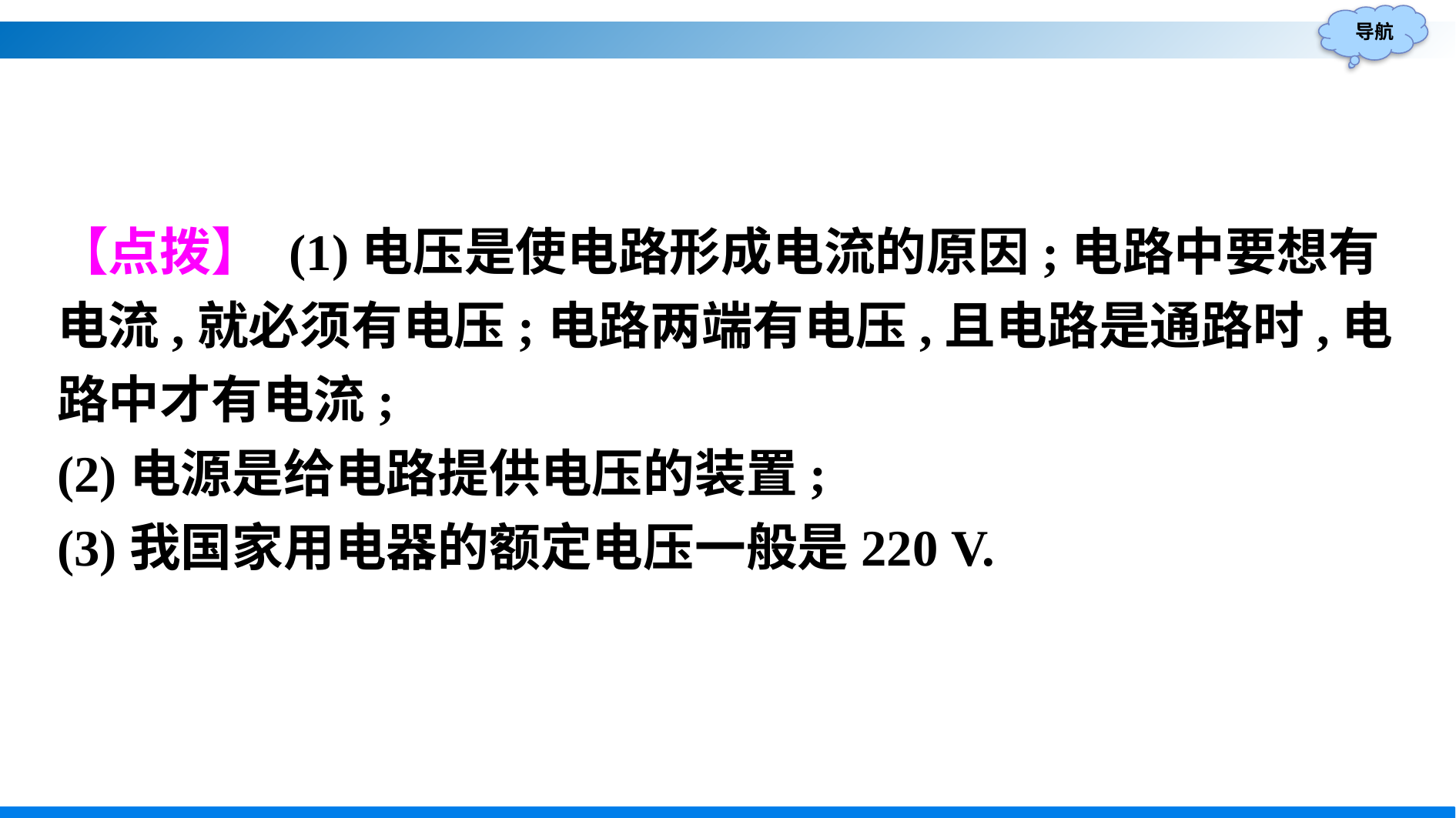

【点拨】 (1)电压是使电路形成电流的原因;电路中要想有电流,就必须有电压;电路两端有电压,且电路是通路时,电路中才有电流;
(2)电源是给电路提供电压的装置;
(3)我国家用电器的额定电压一般是220 V.